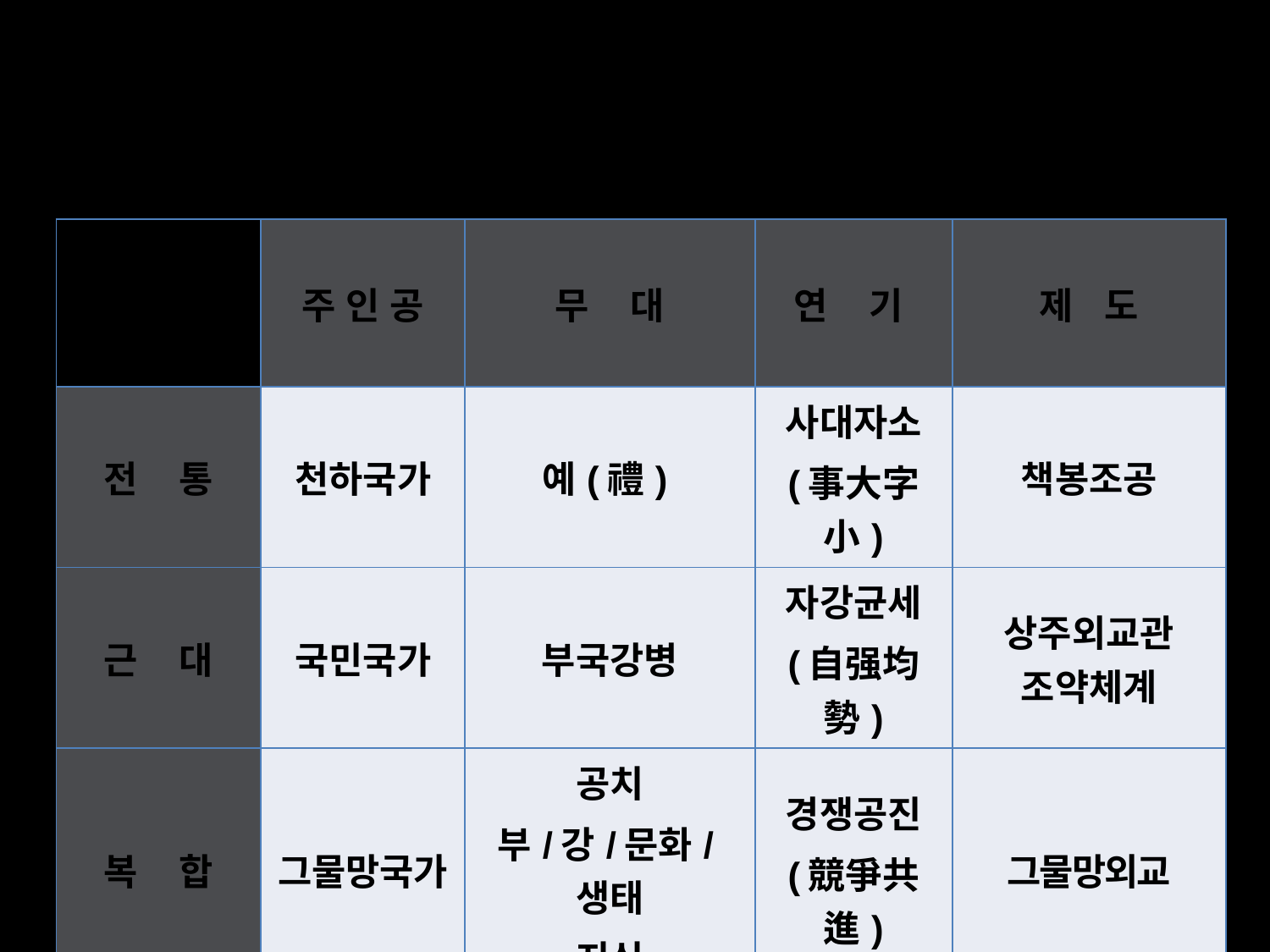

1. 역사적 변환
|  | 주 인 공 | 무 대 | 연 기 | 제 도 |
| --- | --- | --- | --- | --- |
| 전 통 | 천하국가 | 예(禮) | 사대자소 (事大字小) | 책봉조공 |
| 근 대 | 국민국가 | 부국강병 | 자강균세 (自强均勢) | 상주외교관 조약체계 |
| 복 합 | 그물망국가 | 공치 부/강/문화/생태 지식 | 경쟁공진 (競爭共進) | 그물망외교 |